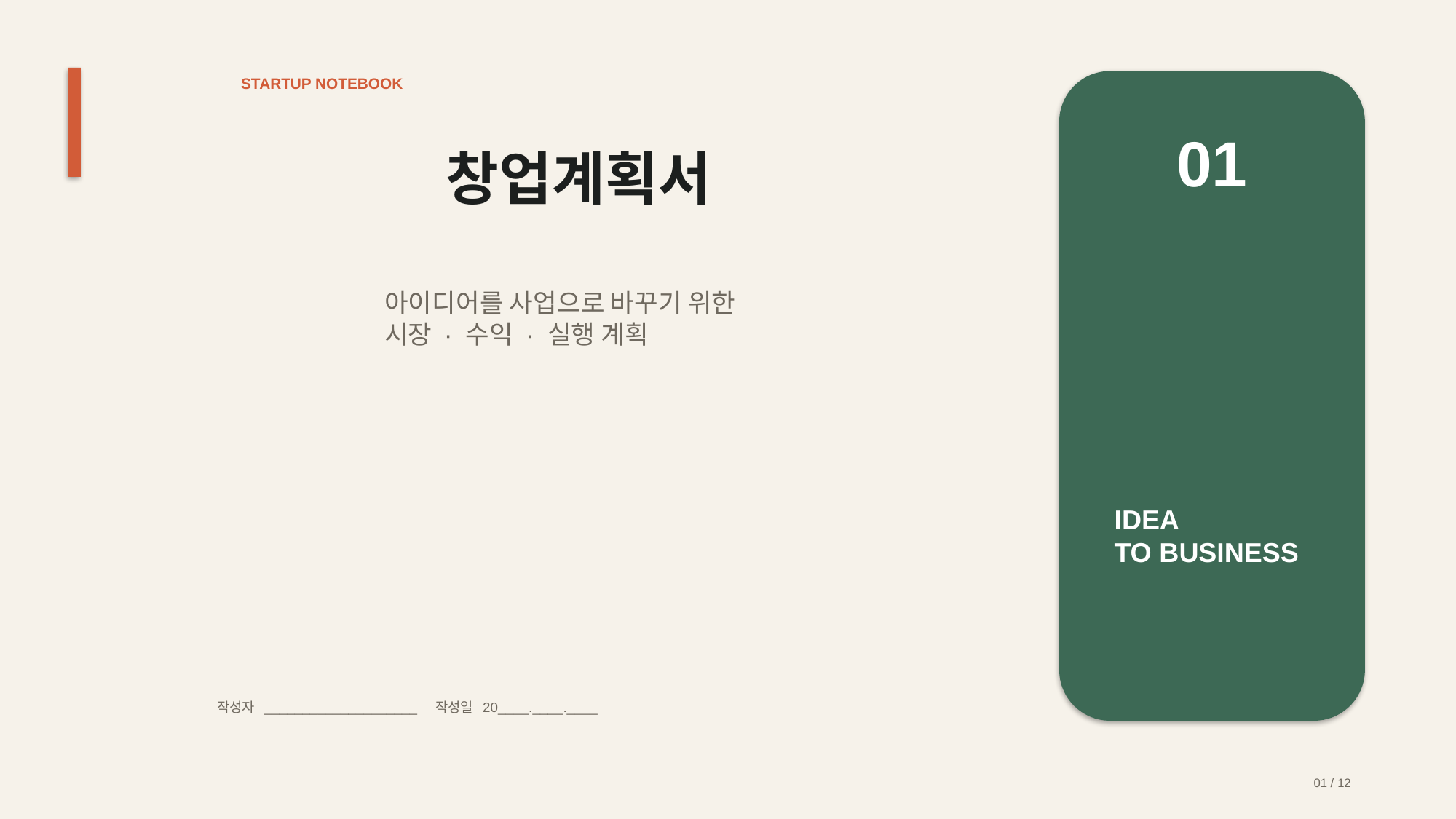

STARTUP NOTEBOOK

01
창업계획서
아이디어를 사업으로 바꾸기 위한
시장 · 수익 · 실행 계획
IDEA
TO BUSINESS
작성자  ____________________    작성일  20____.____.____
01 / 12